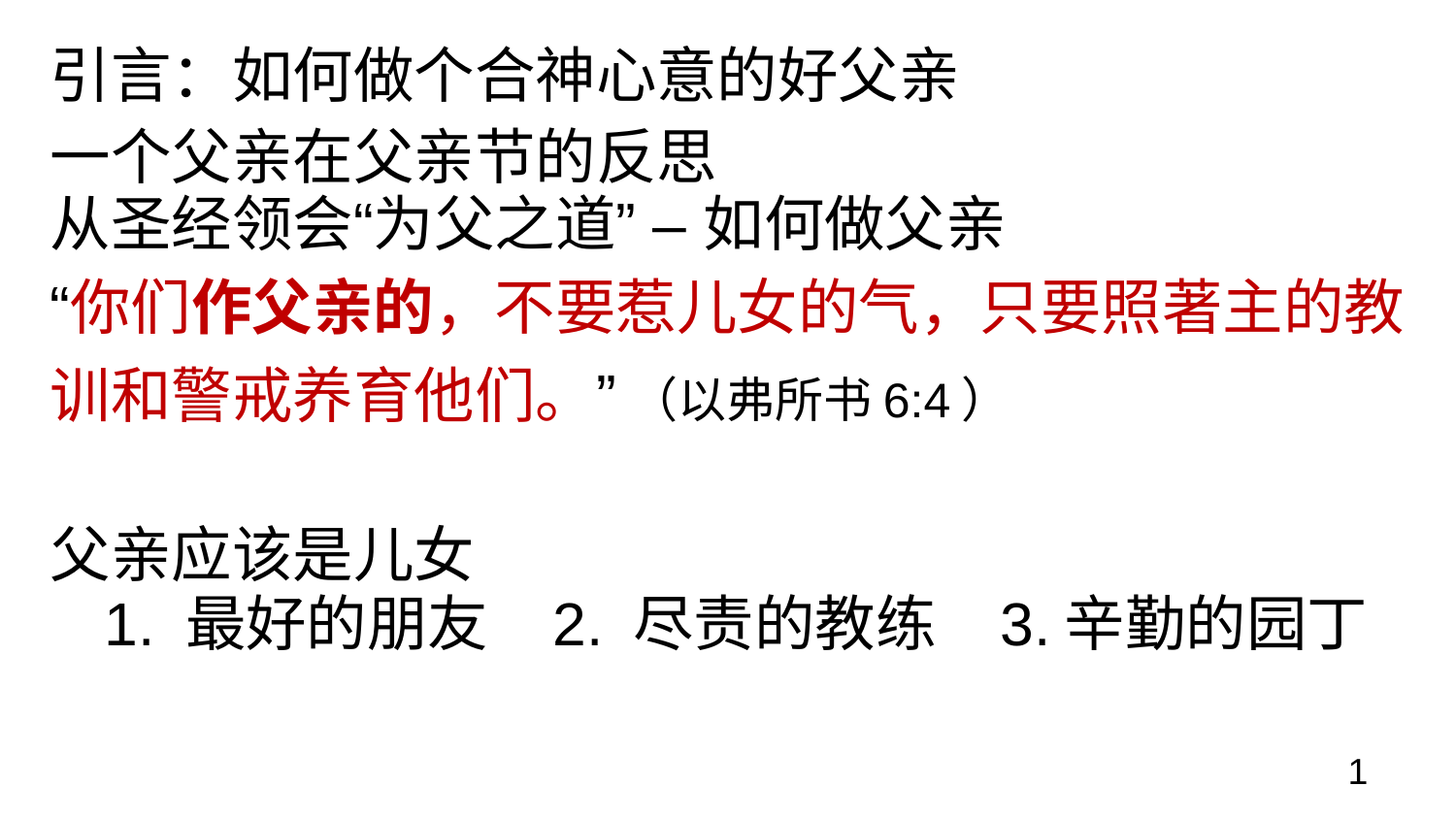

# 引言：如何做个合神心意的好父亲
一个父亲在父亲节的反思
从圣经领会“为父之道” – 如何做父亲
“你们作父亲的，不要惹儿女的气，只要照著主的教训和警戒养育他们。” （以弗所书6:4）

父亲应该是儿女
1. 最好的朋友   2. 尽责的教练   3.辛勤的园丁
1